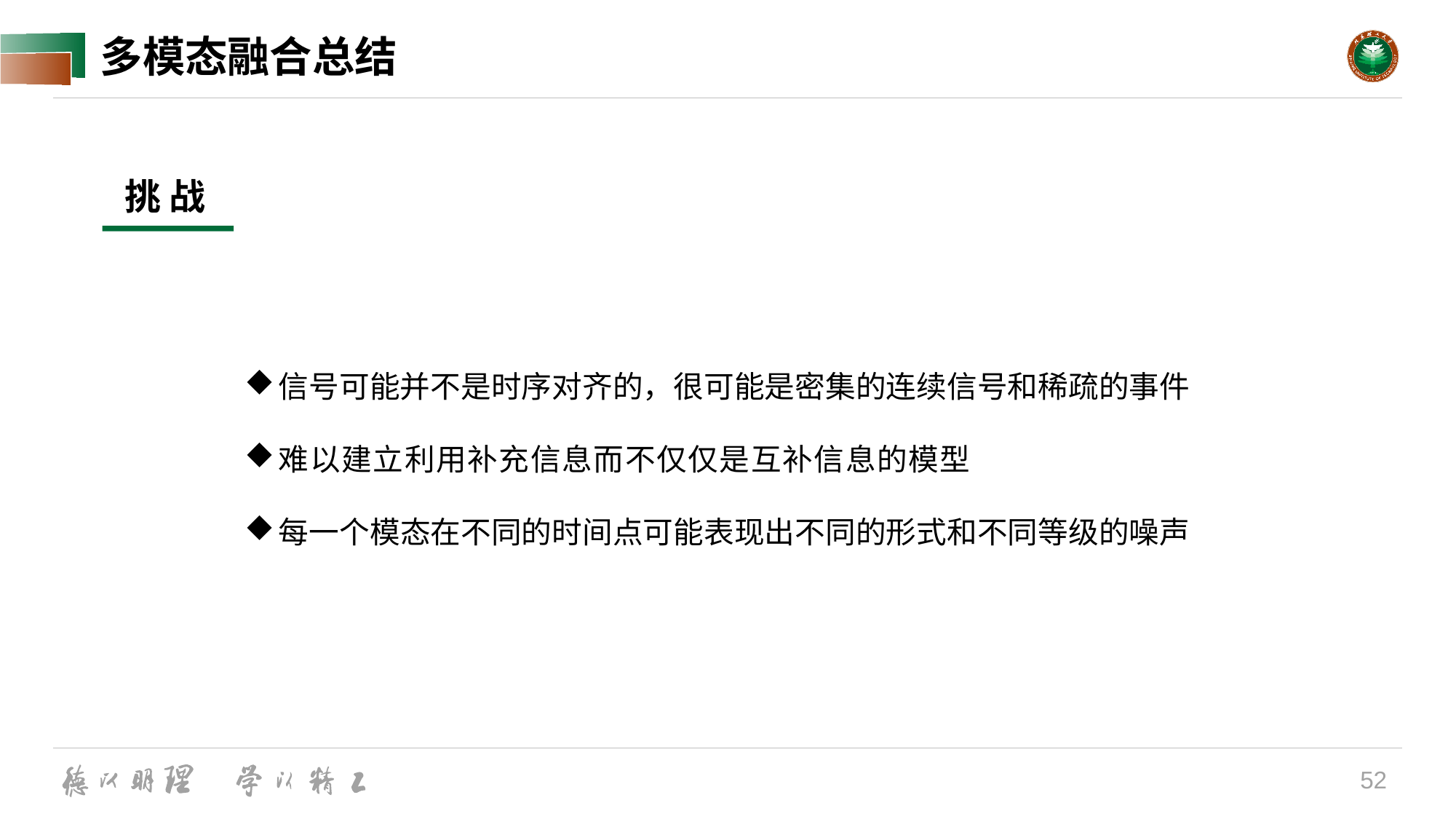

# 多模态融合总结
挑 战

信号可能并不是时序对齐的，很可能是密集的连续信号和稀疏的事件
难以建立利用补充信息而不仅仅是互补信息的模型
每一个模态在不同的时间点可能表现出不同的形式和不同等级的噪声